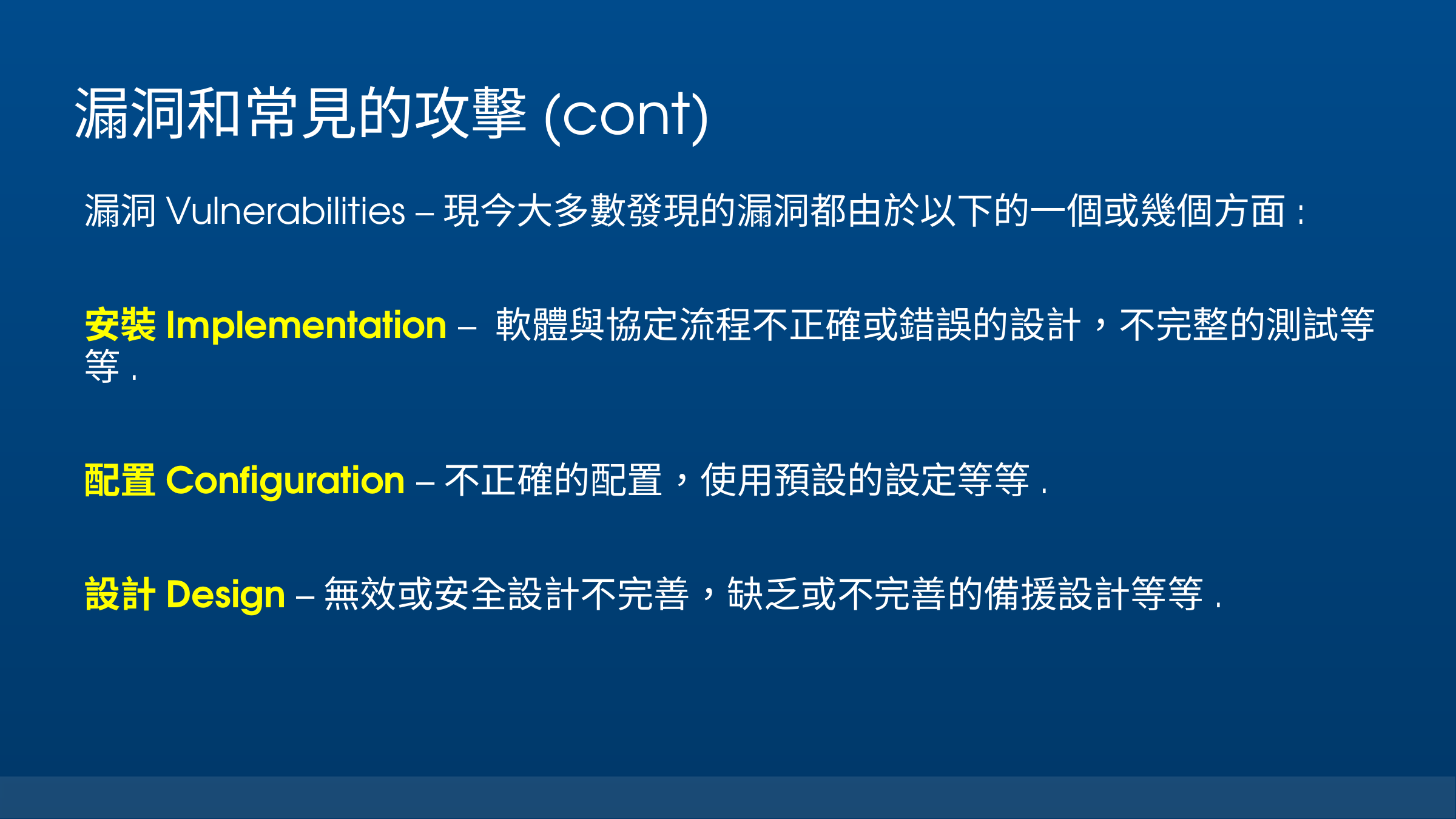

# 漏洞和常見的攻擊(cont)
漏洞Vulnerabilities –現今大多數發現的漏洞都由於以下的一個或幾個方面:

安裝Implementation – 軟體與協定流程不正確或錯誤的設計，不完整的測試等等.

配置Configuration –不正確的配置，使用預設的設定等等.

設計Design –無效或安全設計不完善，缺乏或不完善的備援設計等等.